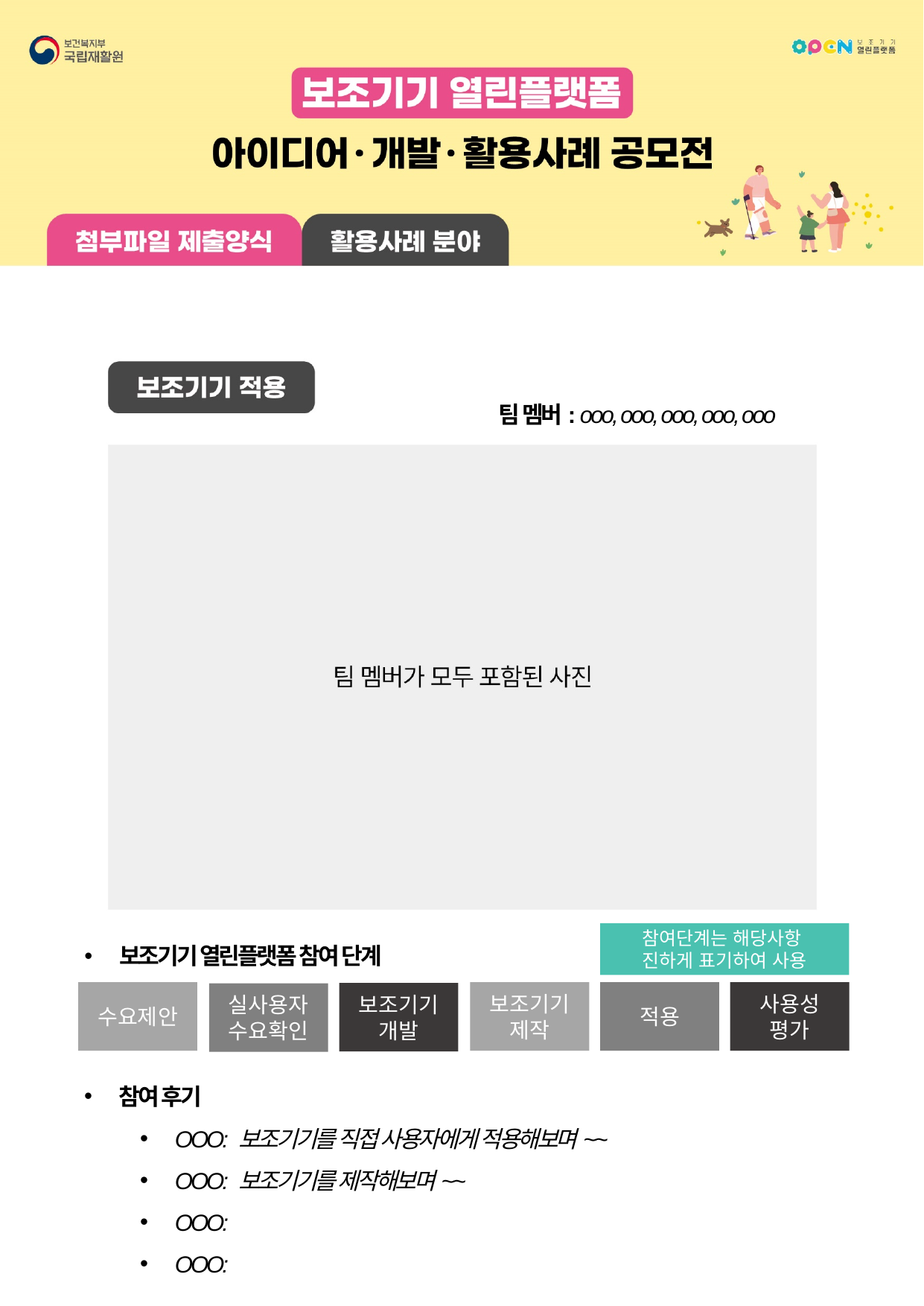

팀 멤버: ooo, ooo, ooo, ooo, ooo
보조기기 열린플랫폼 참여 단계
참여단계는 해당사항
진하게 표기하여 사용
수요제안
보조기기
제작
적용
사용성
평가
보조기기
개발
실사용자
수요확인
참여 후기
OOO: 보조기기를 직접 사용자에게 적용해보며~~
OOO: 보조기기를 제작해보며~~
OOO:
OOO: